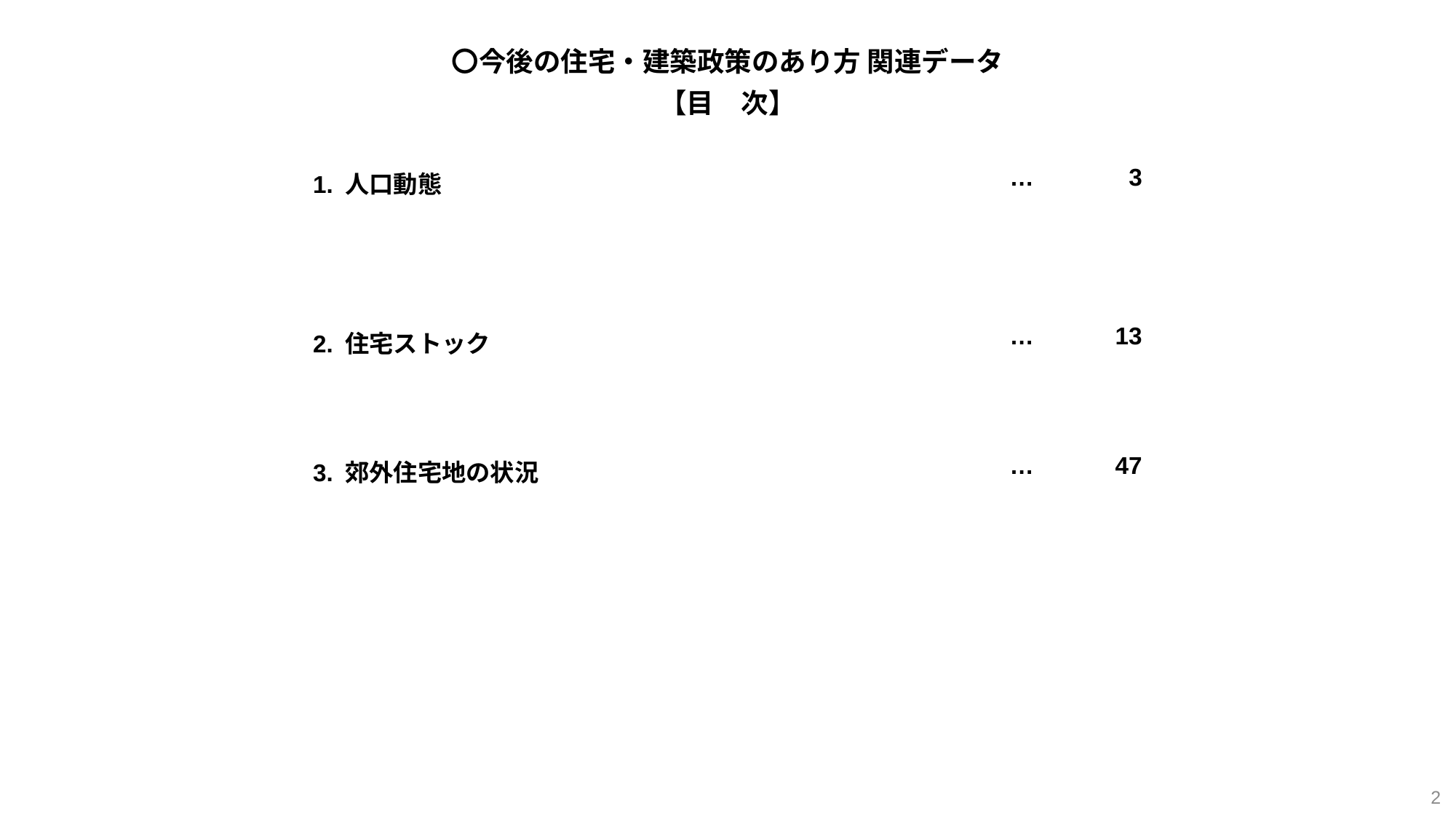

〇今後の住宅・建築政策のあり方 関連データ
【目　次】

| 1. 人口動態 | … | 3 |
| --- | --- | --- |
|  |  |  |
| 2. 住宅ストック | … | 13 |
|  |  |  |
| 3. 郊外住宅地の状況 | … | 47 |
2